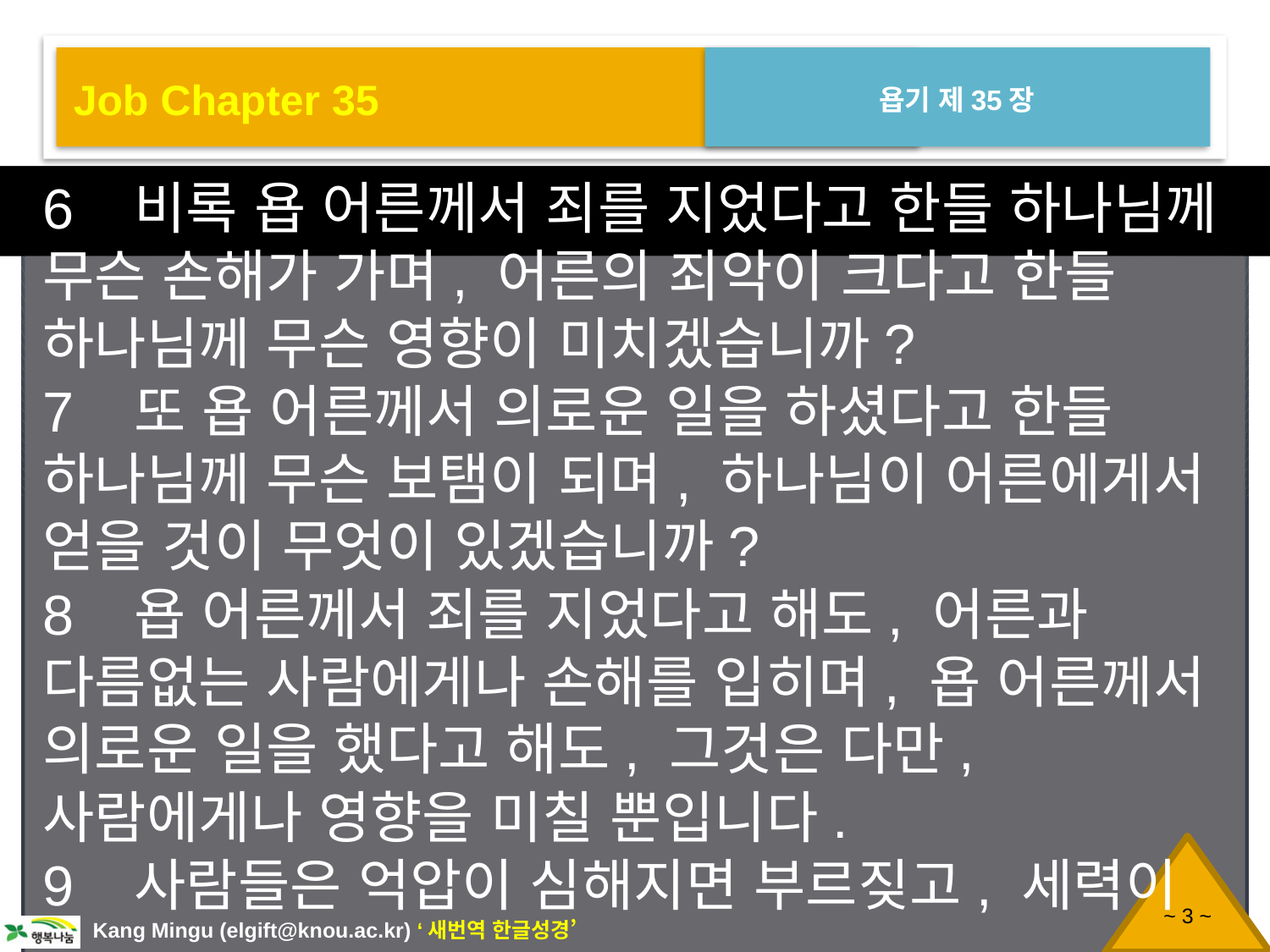

Job Chapter 35
욥기 제35장
6   비록 욥 어른께서 죄를 지었다고 한들 하나님께 무슨 손해가 가며, 어른의 죄악이 크다고 한들 하나님께 무슨 영향이 미치겠습니까?
7   또 욥 어른께서 의로운 일을 하셨다고 한들 하나님께 무슨 보탬이 되며, 하나님이 어른에게서 얻을 것이 무엇이 있겠습니까?
8   욥 어른께서 죄를 지었다고 해도, 어른과 다름없는 사람에게나 손해를 입히며, 욥 어른께서 의로운 일을 했다고 해도, 그것은 다만, 사람에게나 영향을 미칠 뿐입니다.
9   사람들은 억압이 심해지면 부르짖고, 세력이